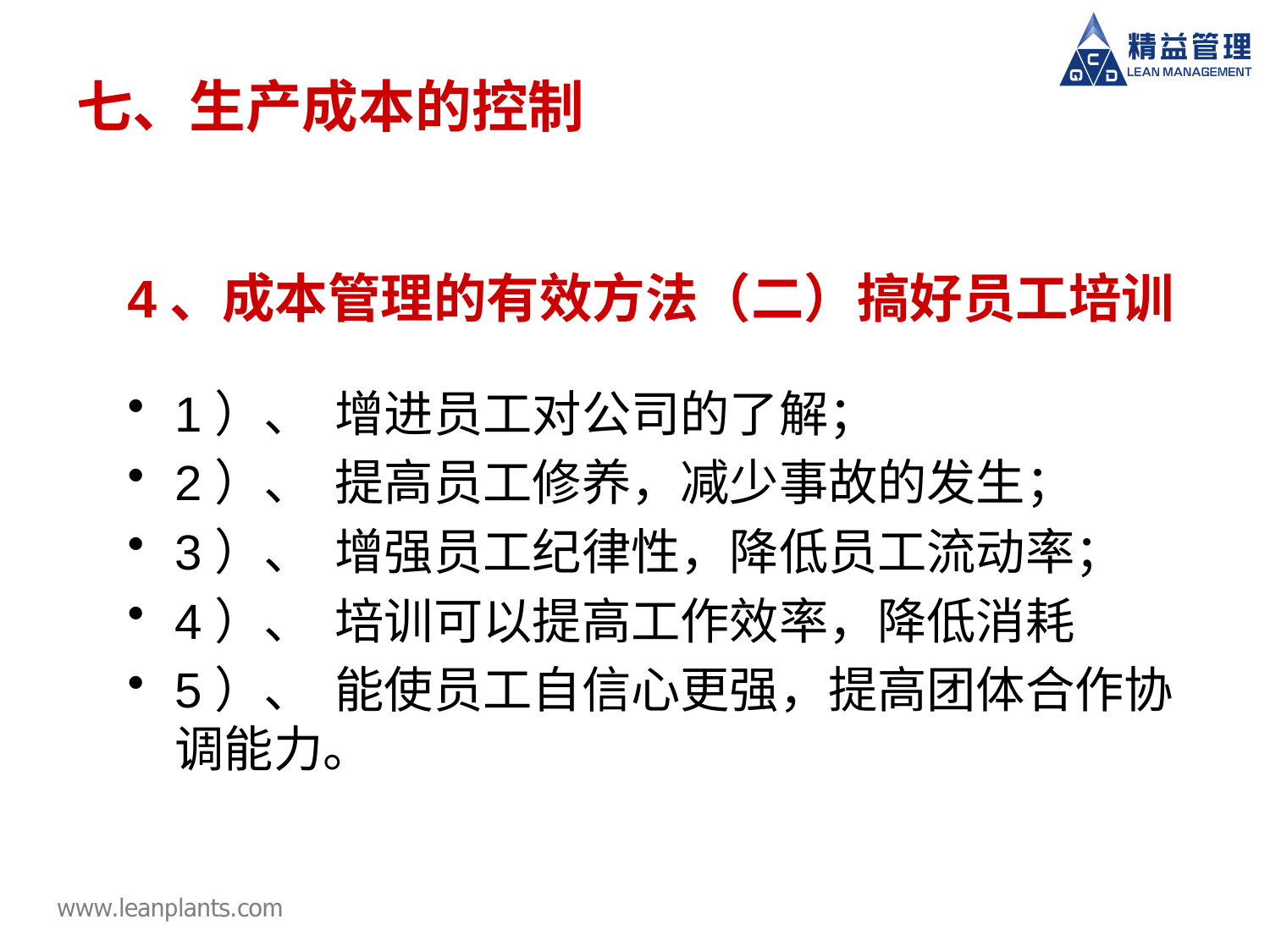

# 七、生产成本的控制
4、成本管理的有效方法（二）搞好员工培训
1）、  增进员工对公司的了解；
2）、  提高员工修养，减少事故的发生；
3）、  增强员工纪律性，降低员工流动率；
4）、  培训可以提高工作效率，降低消耗
5）、  能使员工自信心更强，提高团体合作协调能力。